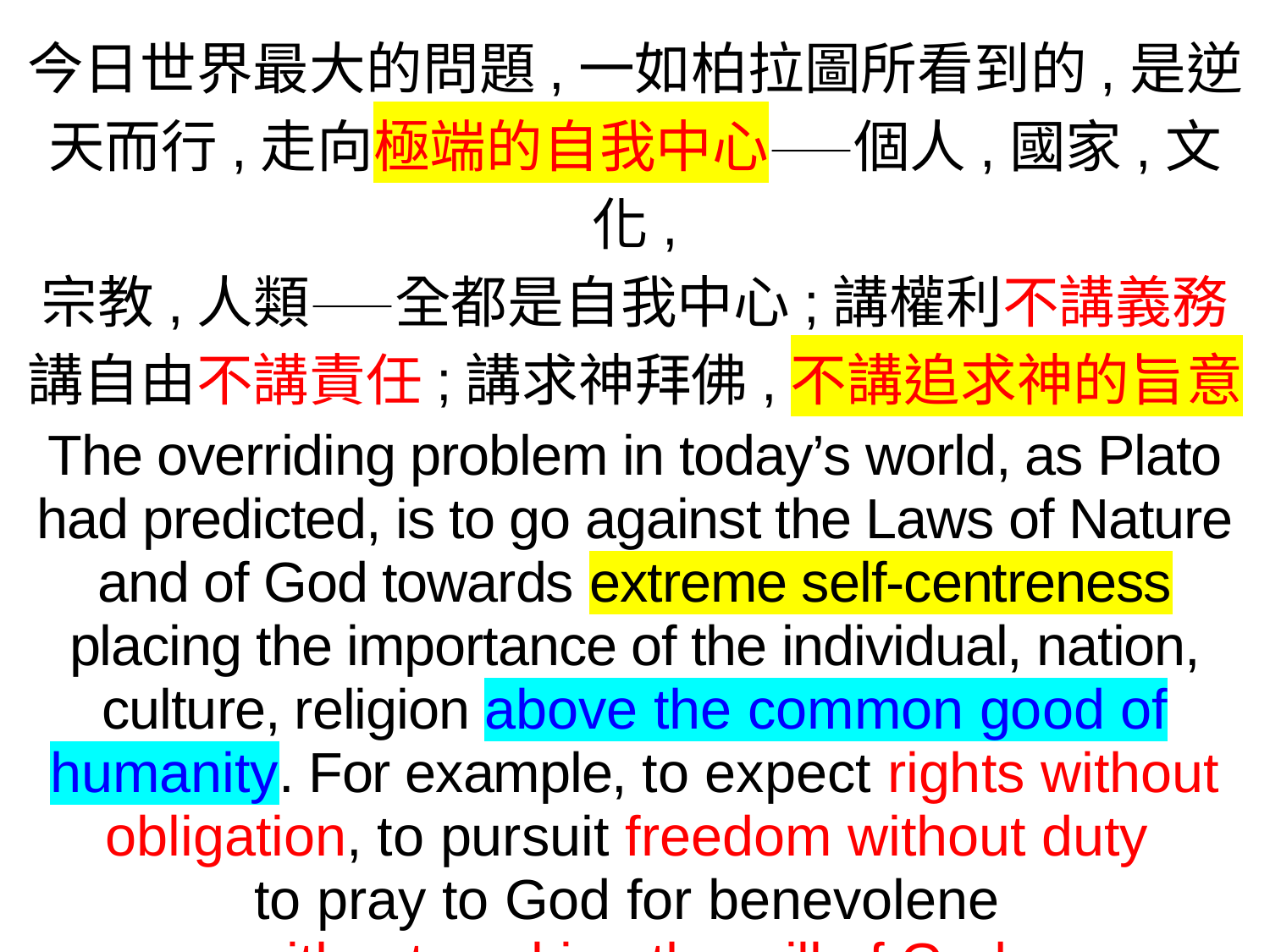

今日世界最大的問題,一如柏拉圖所看到的,是逆天而行,走向極端的自我中心——個人,國家,文化,
宗教,人類——全都是自我中心;講權利不講義務
講自由不講責任;講求神拜佛,不講追求神的旨意
The overriding problem in today’s world, as Plato had predicted, is to go against the Laws of Nature and of God towards extreme self-centreness placing the importance of the individual, nation, culture, religion above the common good of humanity. For example, to expect rights without obligation, to pursuit freedom without duty
to pray to God for benevolene
without seeking the will of God.